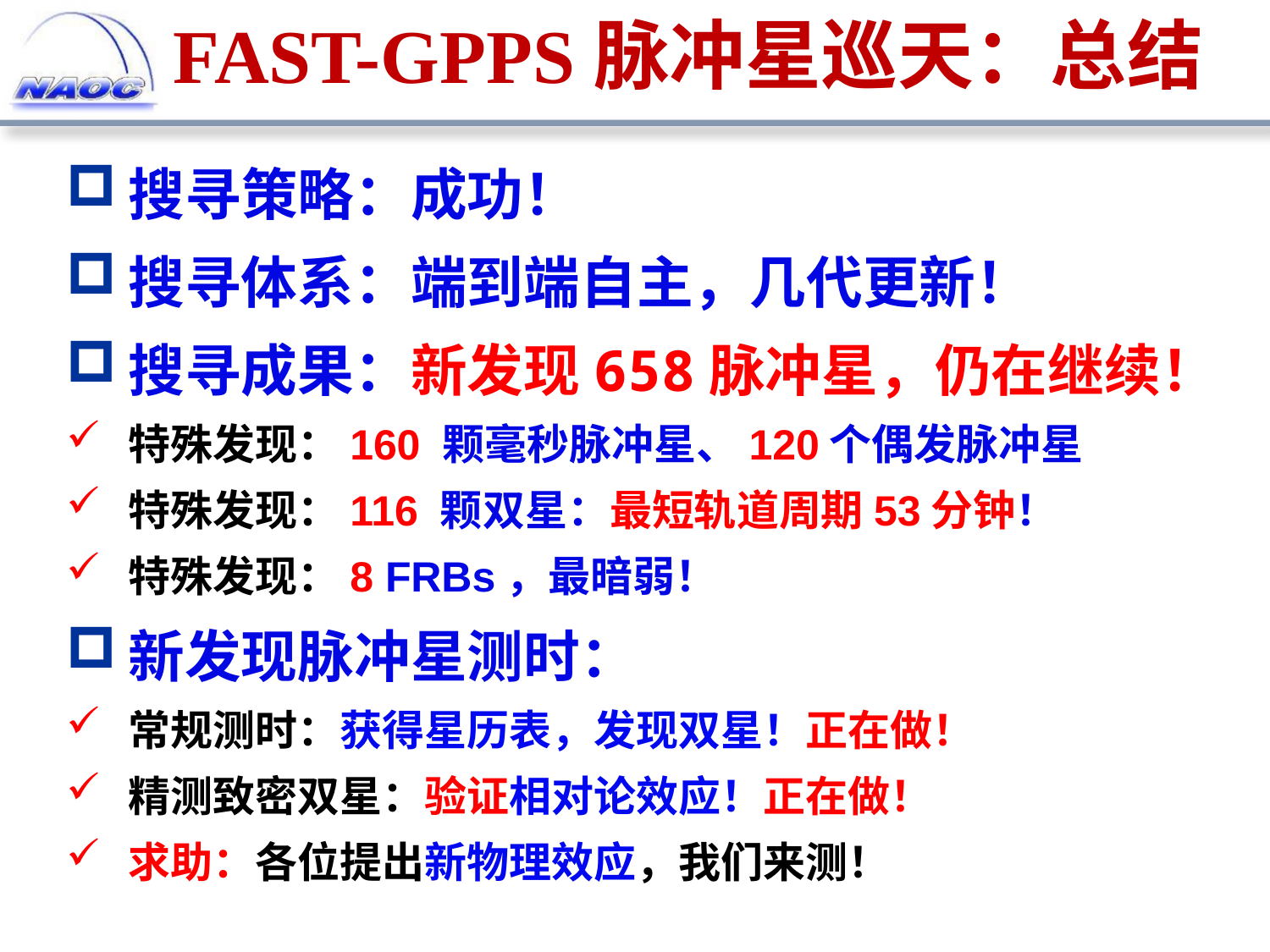

# FAST-GPPS脉冲星巡天：总结
搜寻策略：成功！
搜寻体系：端到端自主，几代更新！
搜寻成果：新发现658脉冲星，仍在继续！
特殊发现：160 颗毫秒脉冲星、120个偶发脉冲星
特殊发现：116 颗双星：最短轨道周期53分钟！
特殊发现：8 FRBs，最暗弱！
新发现脉冲星测时：
常规测时：获得星历表，发现双星！正在做！
精测致密双星：验证相对论效应！正在做！
求助：各位提出新物理效应，我们来测！
R. Hurt 2008